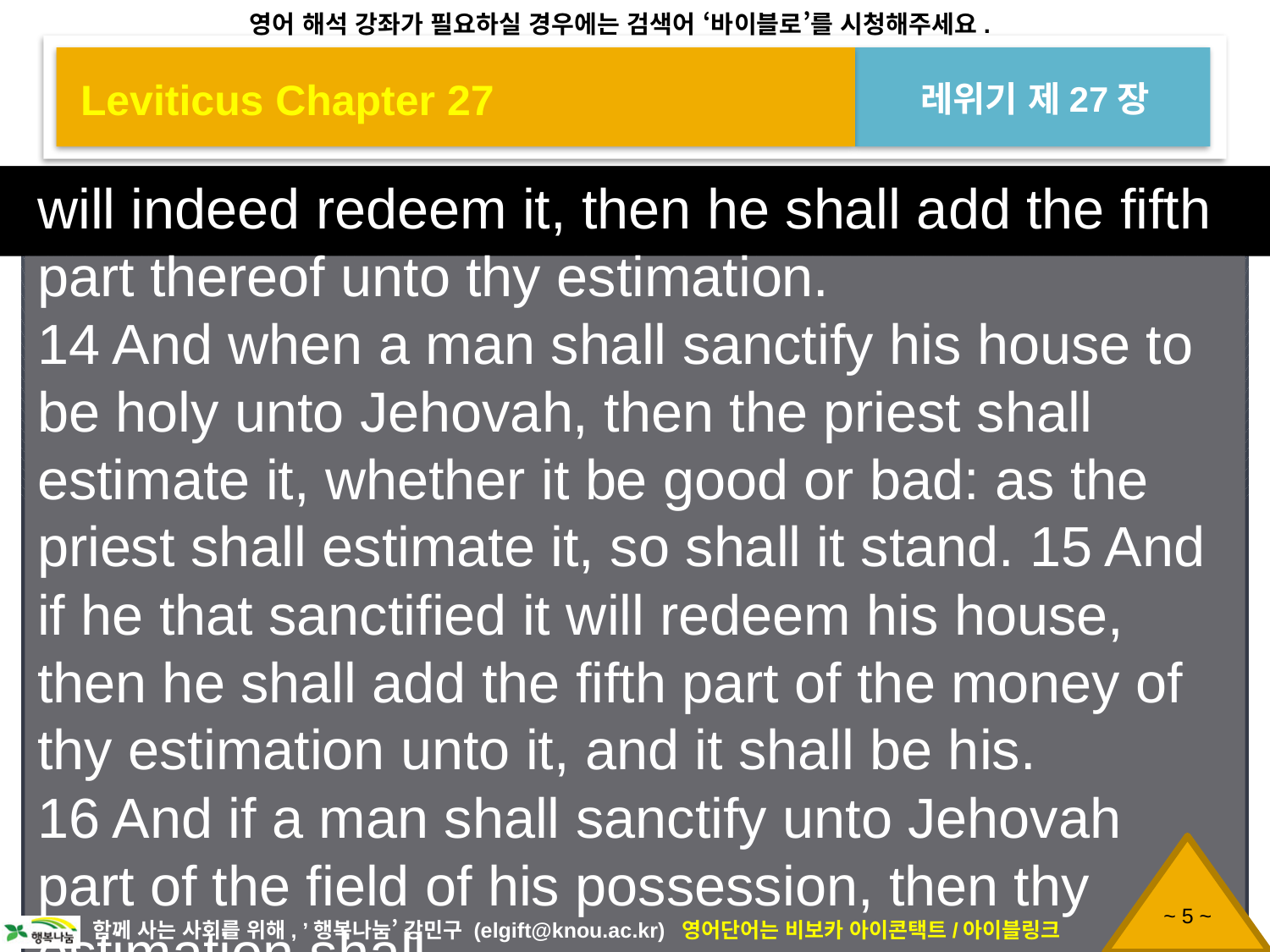

Leviticus Chapter 27
레위기 제27장
will indeed redeem it, then he shall add the fifth part thereof unto thy estimation.
14 And when a man shall sanctify his house to be holy unto Jehovah, then the priest shall estimate it, whether it be good or bad: as the priest shall estimate it, so shall it stand. 15 And if he that sanctified it will redeem his house, then he shall add the fifth part of the money of thy estimation unto it, and it shall be his.
16 And if a man shall sanctify unto Jehovah part of the field of his possession, then thy estimation shall